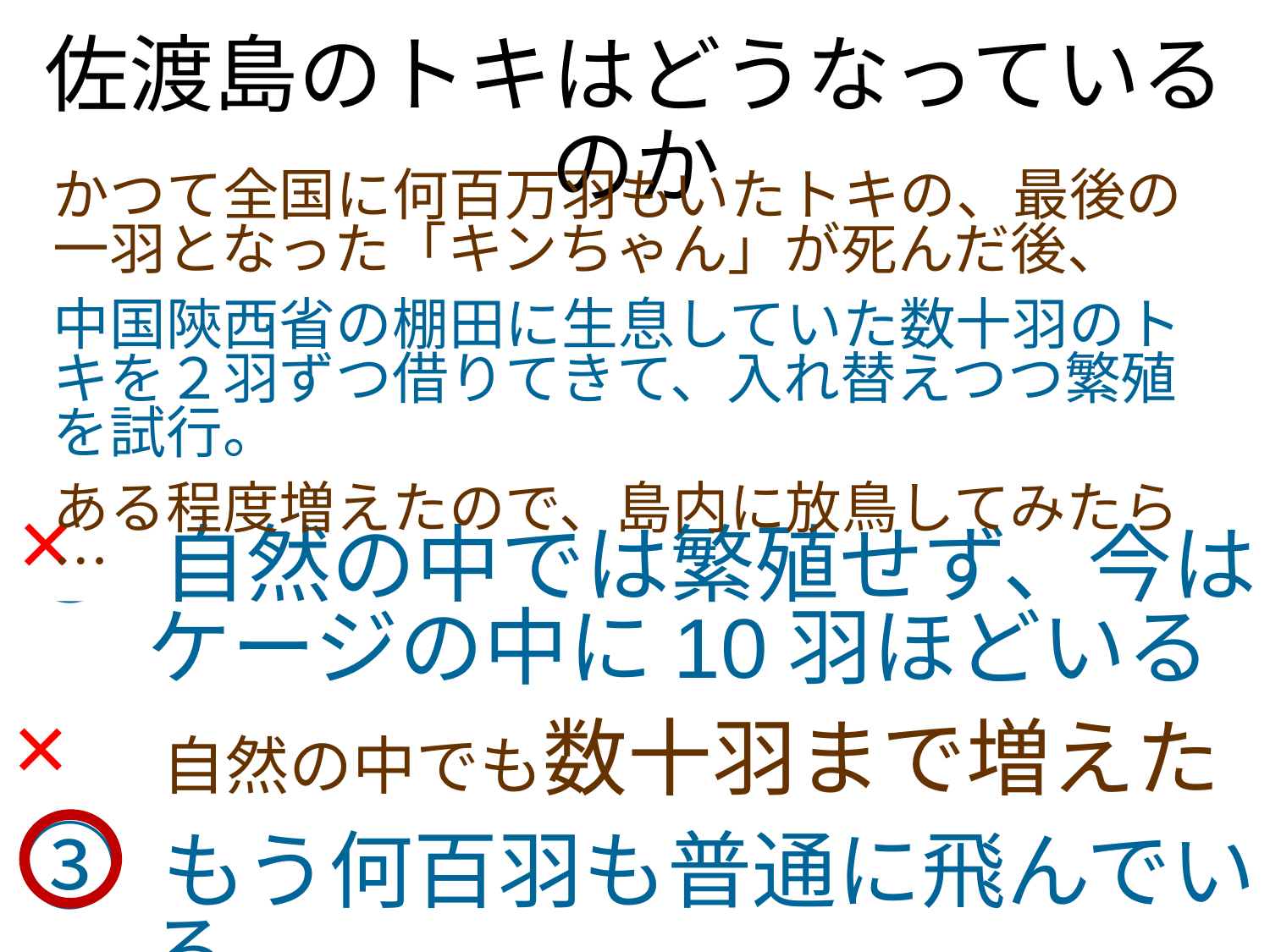

佐渡島のトキはどうなっているのか
かつて全国に何百万羽もいたトキの、最後の一羽となった「キンちゃん」が死んだ後、
中国陝西省の棚田に生息していた数十羽のトキを２羽ずつ借りてきて、入れ替えつつ繁殖を試行。
ある程度増えたので、島内に放鳥してみたら…
×
① 自然の中では繁殖せず、今はケージの中に10羽ほどいる
② 自然の中でも数十羽まで増えた
③ もう何百羽も普通に飛んでいる
×